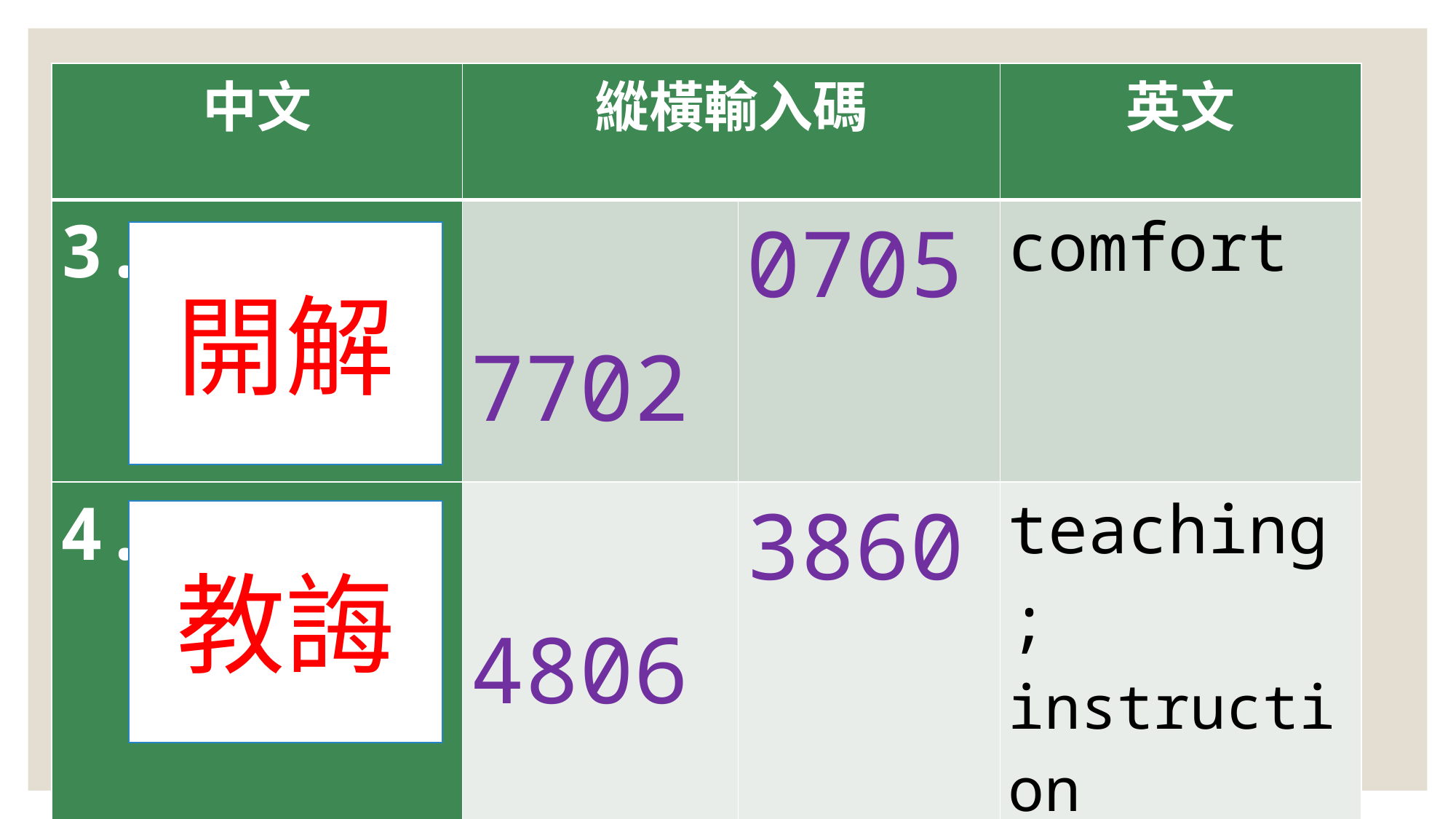

| 中文 | 縱橫輸入碼 |  | 英文 |
| --- | --- | --- | --- |
| 3. | 7702 | 0705 | comfort |
| 4. | 4806 | 3860 | teaching; instruction |
開解
教誨